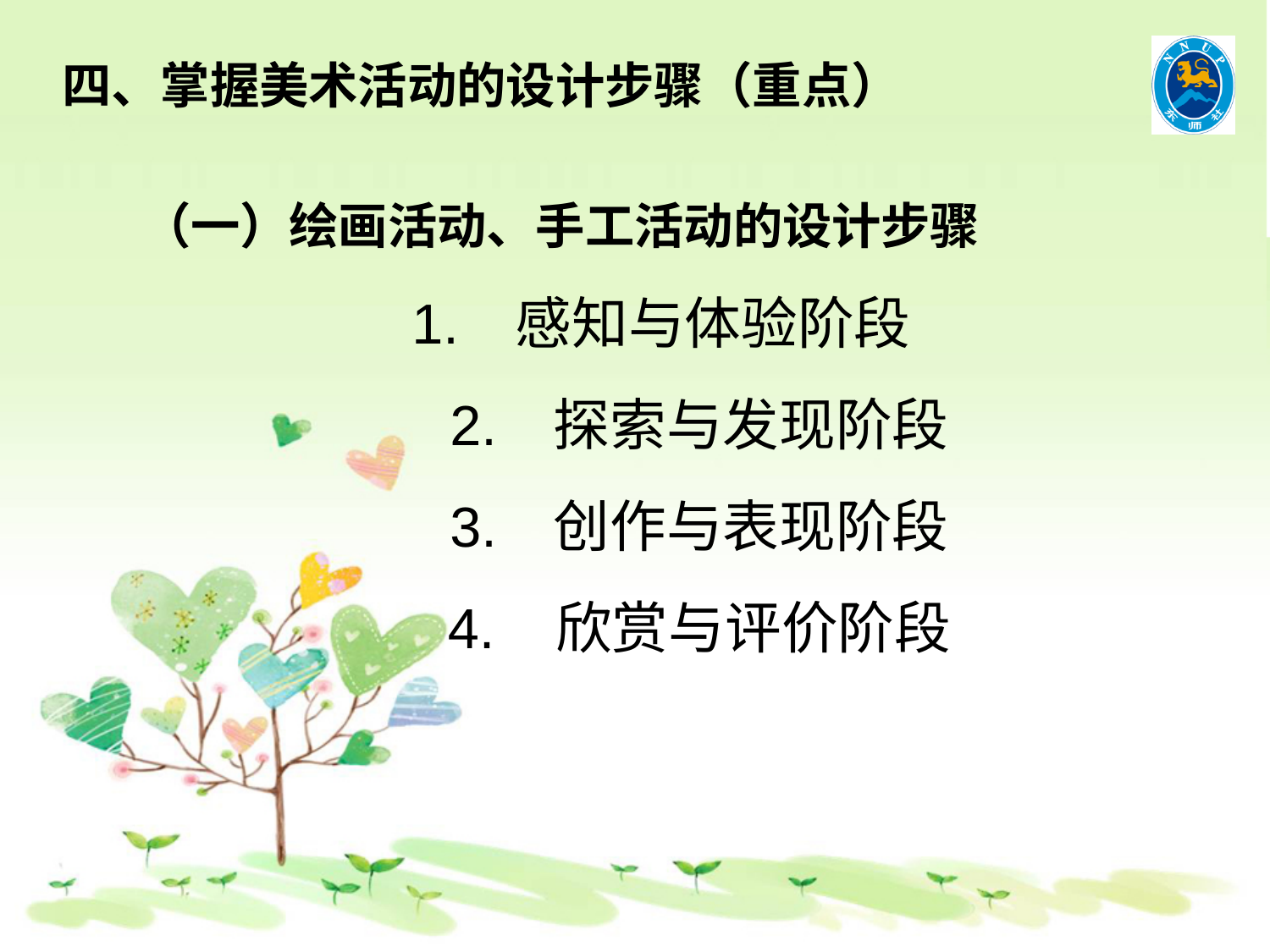

四、掌握美术活动的设计步骤（重点）
（一）绘画活动、手工活动的设计步骤
感知与体验阶段
探索与发现阶段
创作与表现阶段
4.   欣赏与评价阶段